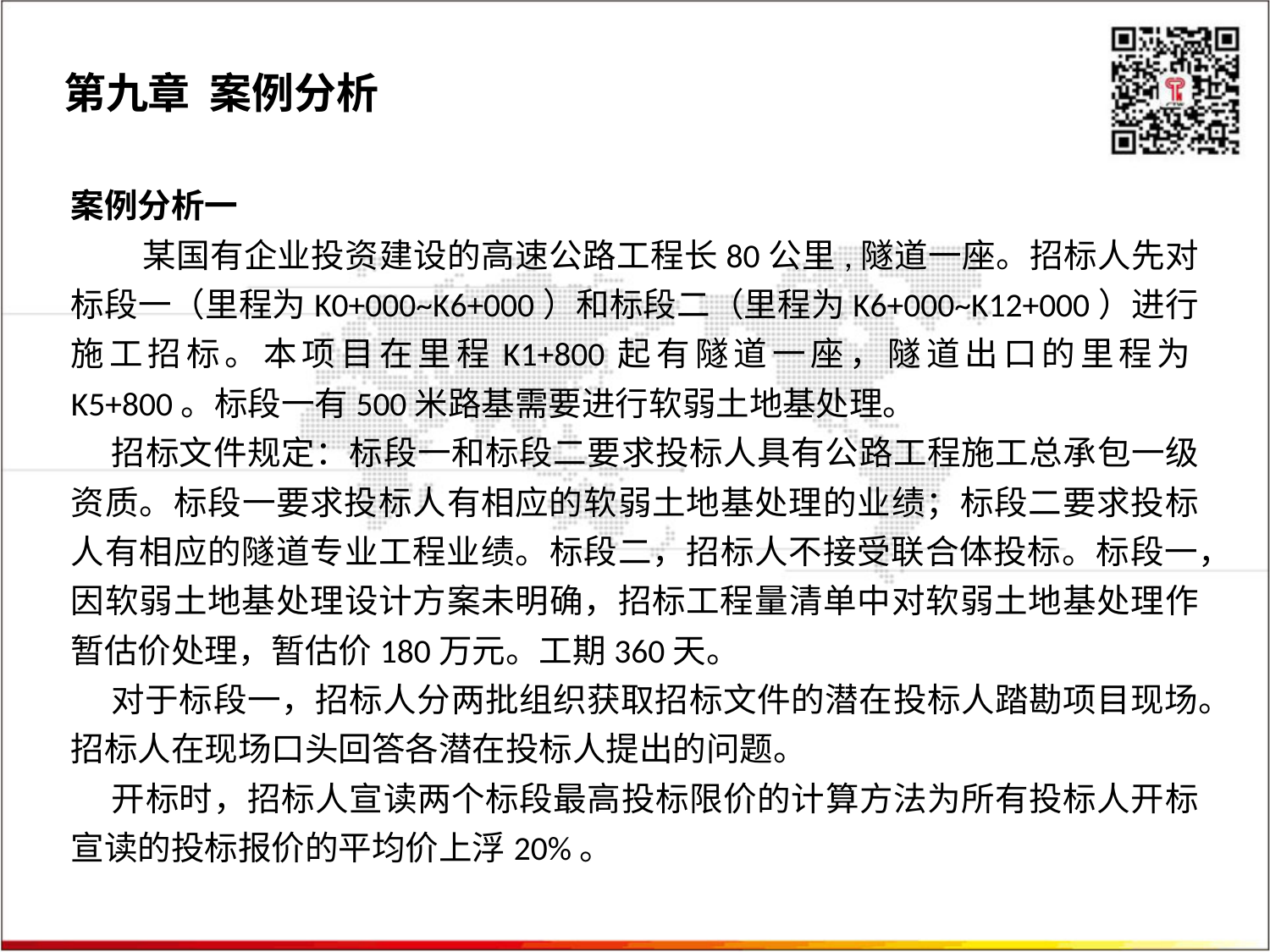

第九章  案例分析
案例分析一
        某国有企业投资建设的高速公路工程长80公里,隧道一座。招标人先对标段一（里程为K0+000~K6+000）和标段二（里程为K6+000~K12+000）进行施工招标。本项目在里程K1+800起有隧道一座，隧道出口的里程为K5+800。标段一有500米路基需要进行软弱土地基处理。
    招标文件规定：标段一和标段二要求投标人具有公路工程施工总承包一级资质。标段一要求投标人有相应的软弱土地基处理的业绩；标段二要求投标人有相应的隧道专业工程业绩。标段二，招标人不接受联合体投标。标段一，因软弱土地基处理设计方案未明确，招标工程量清单中对软弱土地基处理作暂估价处理，暂估价180万元。工期360天。
    对于标段一，招标人分两批组织获取招标文件的潜在投标人踏勘项目现场。招标人在现场口头回答各潜在投标人提出的问题。
    开标时，招标人宣读两个标段最高投标限价的计算方法为所有投标人开标宣读的投标报价的平均价上浮20%。